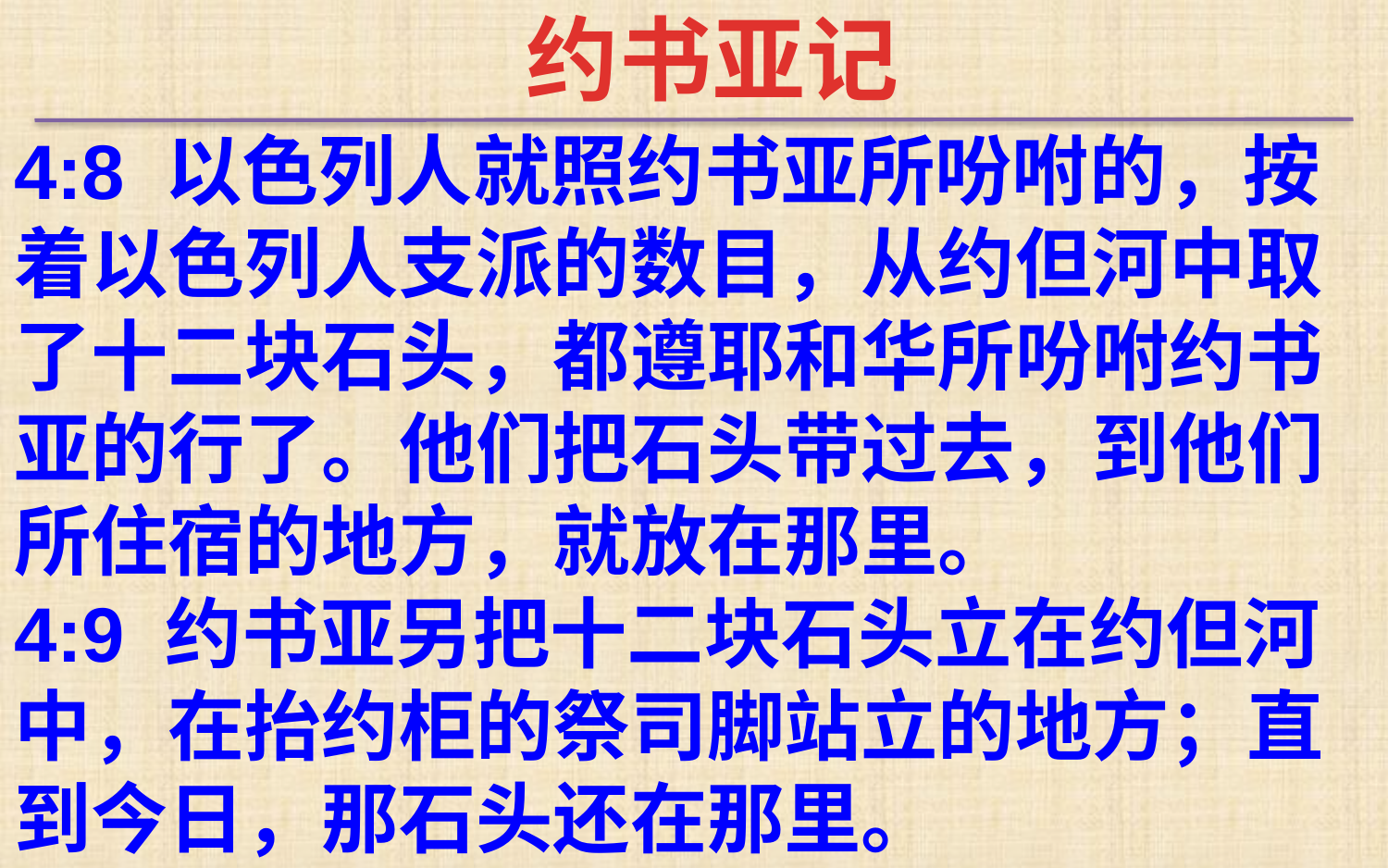

约书亚记
4:8 以色列人就照约书亚所吩咐的，按着以色列人支派的数目，从约但河中取了十二块石头，都遵耶和华所吩咐约书亚的行了。他们把石头带过去，到他们所住宿的地方，就放在那里。
4:9 约书亚另把十二块石头立在约但河中，在抬约柜的祭司脚站立的地方；直到今日，那石头还在那里。